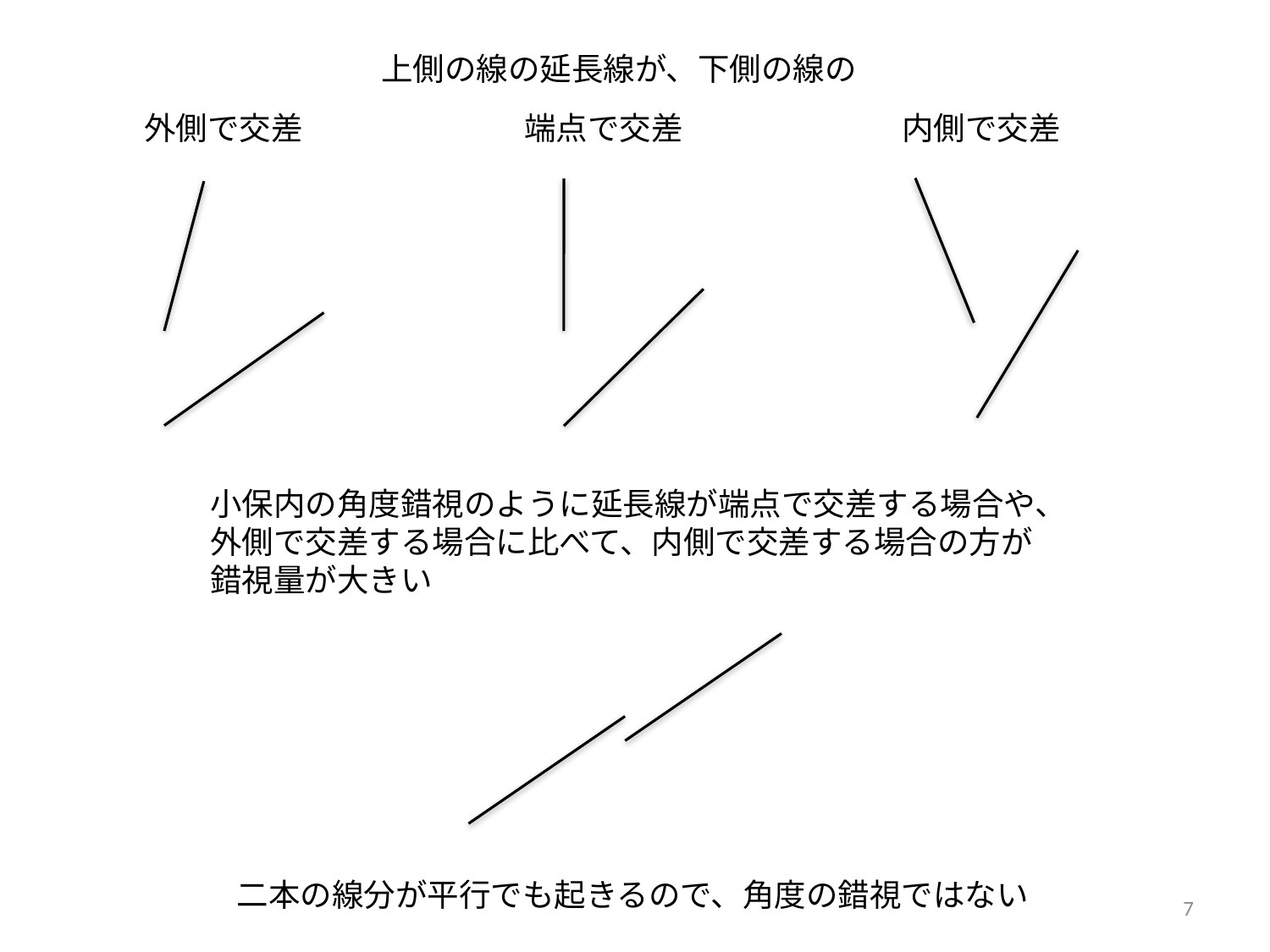

上側の線の延長線が、下側の線の
外側で交差
端点で交差
内側で交差
小保内の角度錯視のように延長線が端点で交差する場合や、
外側で交差する場合に比べて、内側で交差する場合の方が
錯視量が大きい
二本の線分が平行でも起きるので、角度の錯視ではない
7